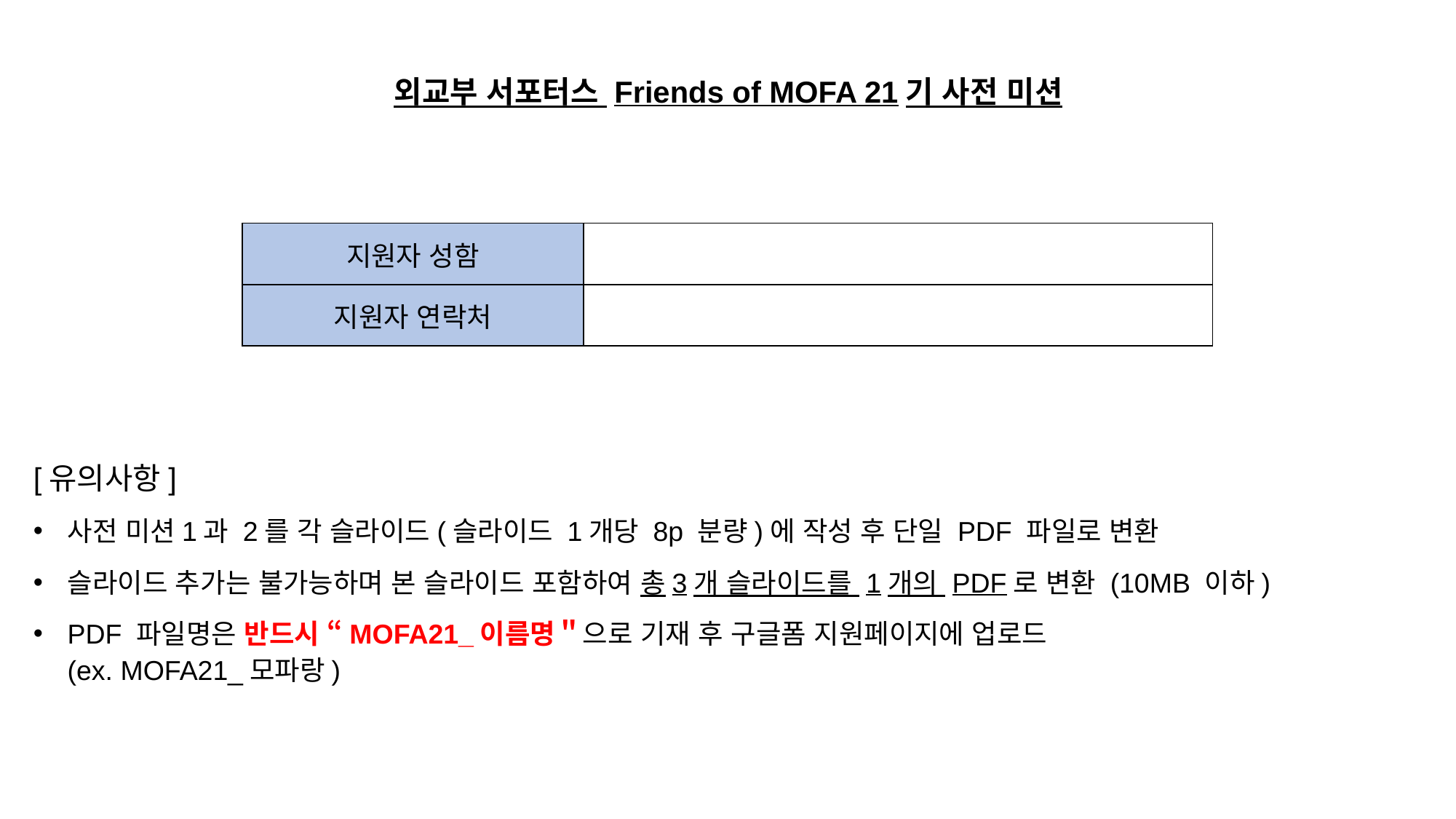

외교부 서포터스 Friends of MOFA 21기 사전 미션

[유의사항]
사전 미션1과 2를 각 슬라이드(슬라이드 1개당 8p 분량)에 작성 후 단일 PDF 파일로 변환
슬라이드 추가는 불가능하며 본 슬라이드 포함하여 총3개 슬라이드를 1개의 PDF로 변환 (10MB 이하)
PDF 파일명은 반드시 “MOFA21_이름명＂으로 기재 후 구글폼 지원페이지에 업로드
(ex. MOFA21_모파랑)
| 지원자 성함 |  |
| --- | --- |
| 지원자 연락처 |  |